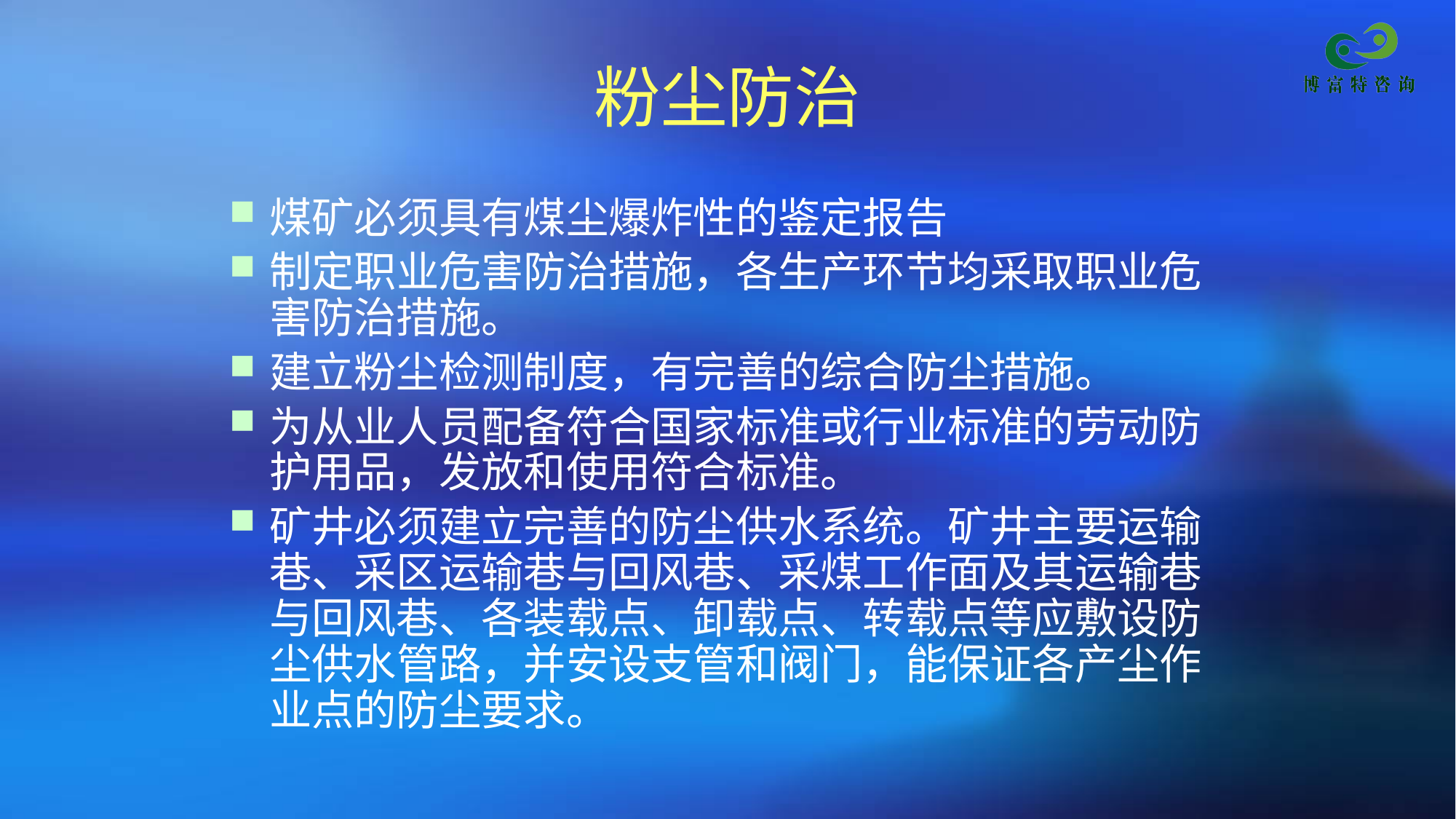

# 粉尘防治
煤矿必须具有煤尘爆炸性的鉴定报告
制定职业危害防治措施，各生产环节均采取职业危害防治措施。
建立粉尘检测制度，有完善的综合防尘措施。
为从业人员配备符合国家标准或行业标准的劳动防护用品，发放和使用符合标准。
矿井必须建立完善的防尘供水系统。矿井主要运输巷、采区运输巷与回风巷、采煤工作面及其运输巷与回风巷、各装载点、卸载点、转载点等应敷设防尘供水管路，并安设支管和阀门，能保证各产尘作业点的防尘要求。